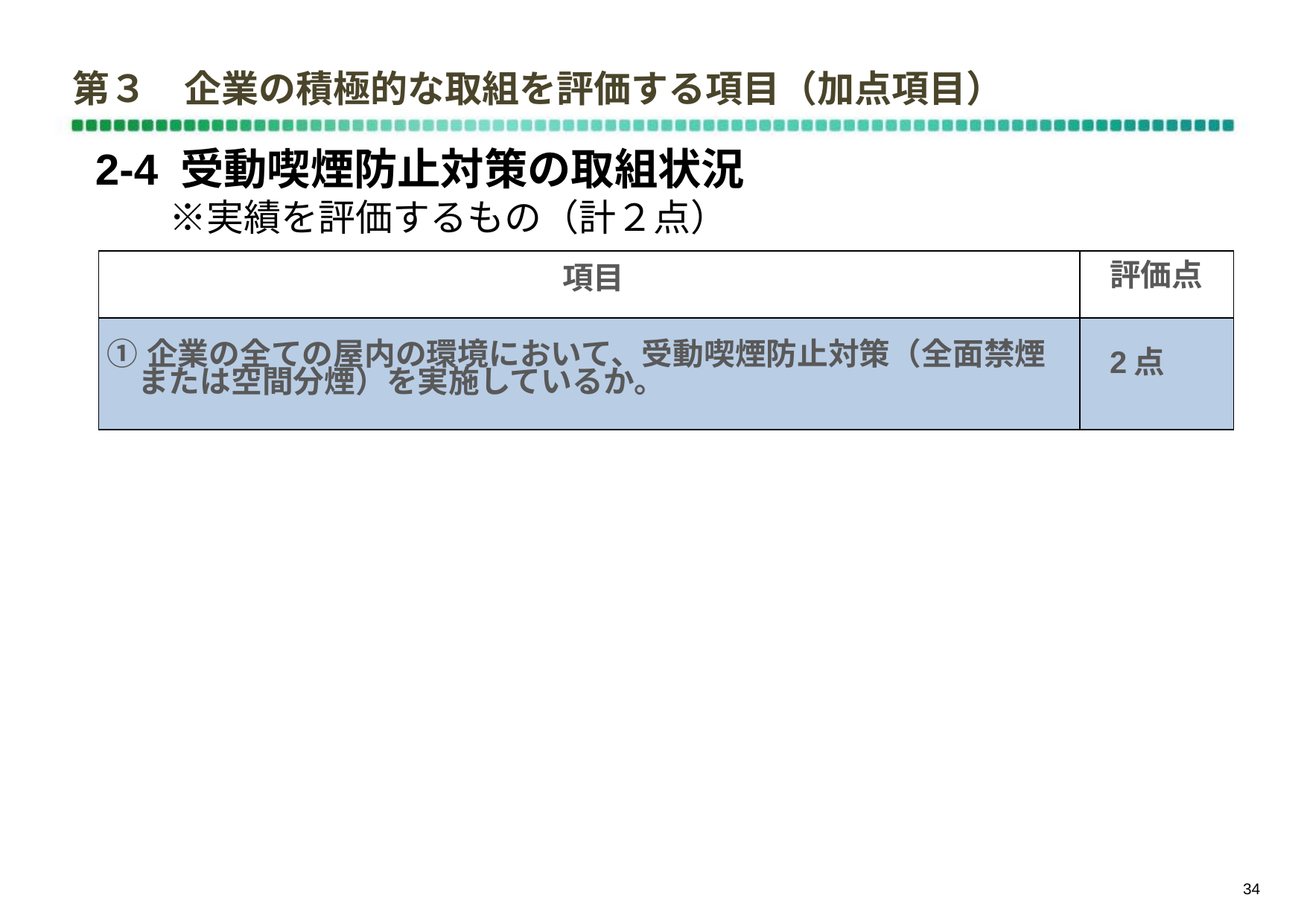

# 第３　企業の積極的な取組を評価する項目（加点項目）
2-4 受動喫煙防止対策の取組状況
　　※実績を評価するもの（計２点）
| 項目 | 評価点 |
| --- | --- |
| ①企業の全ての屋内の環境において、受動喫煙防止対策（全面禁煙 　または空間分煙）を実施しているか。 | 2点 |
34